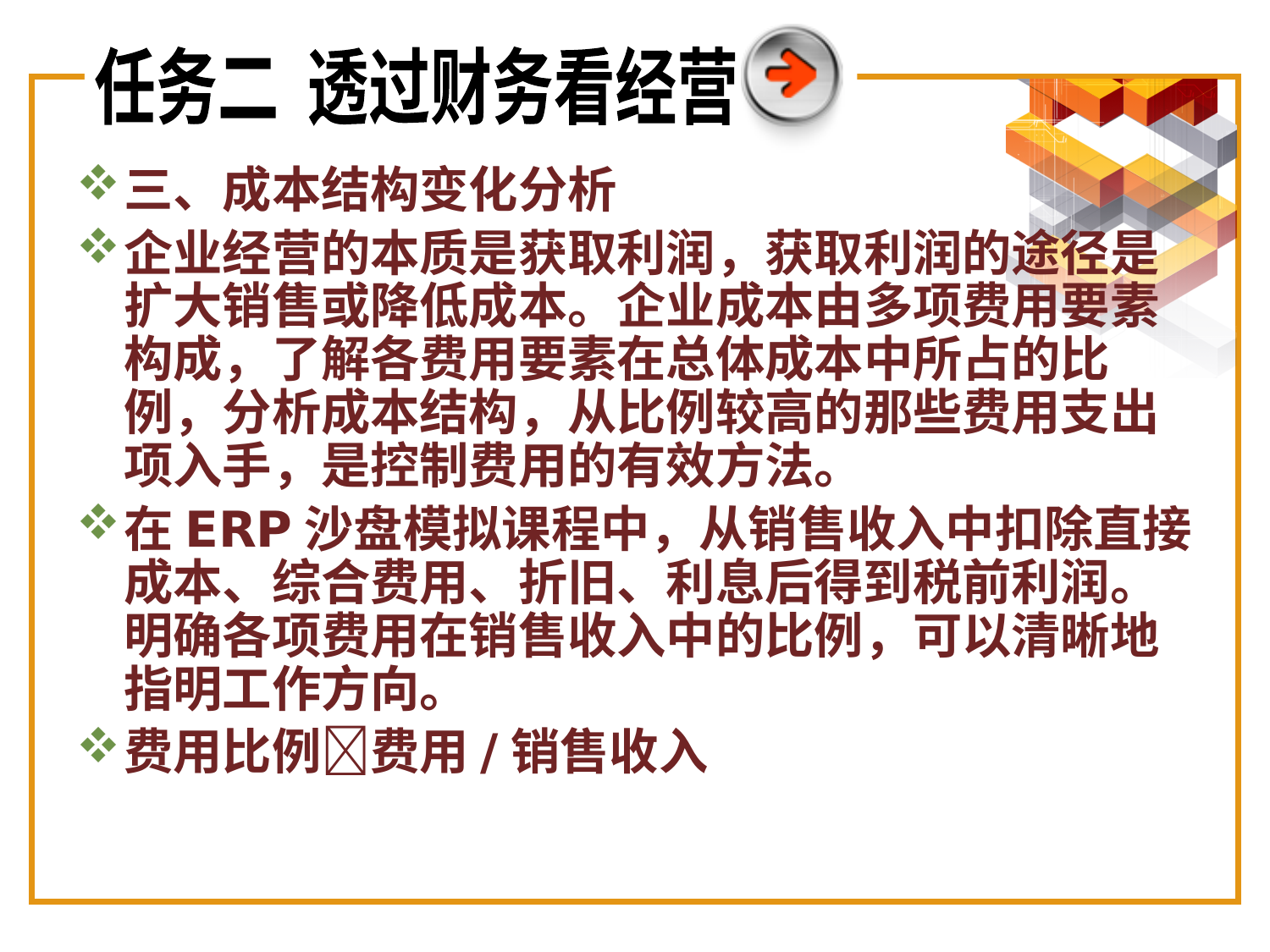

任务二  透过财务看经营
三、成本结构变化分析
企业经营的本质是获取利润，获取利润的途径是扩大销售或降低成本。企业成本由多项费用要素构成，了解各费用要素在总体成本中所占的比例，分析成本结构，从比例较高的那些费用支出项入手，是控制费用的有效方法。
在ERP沙盘模拟课程中，从销售收入中扣除直接成本、综合费用、折旧、利息后得到税前利润。明确各项费用在销售收入中的比例，可以清晰地指明工作方向。
费用比例=费用/销售收入